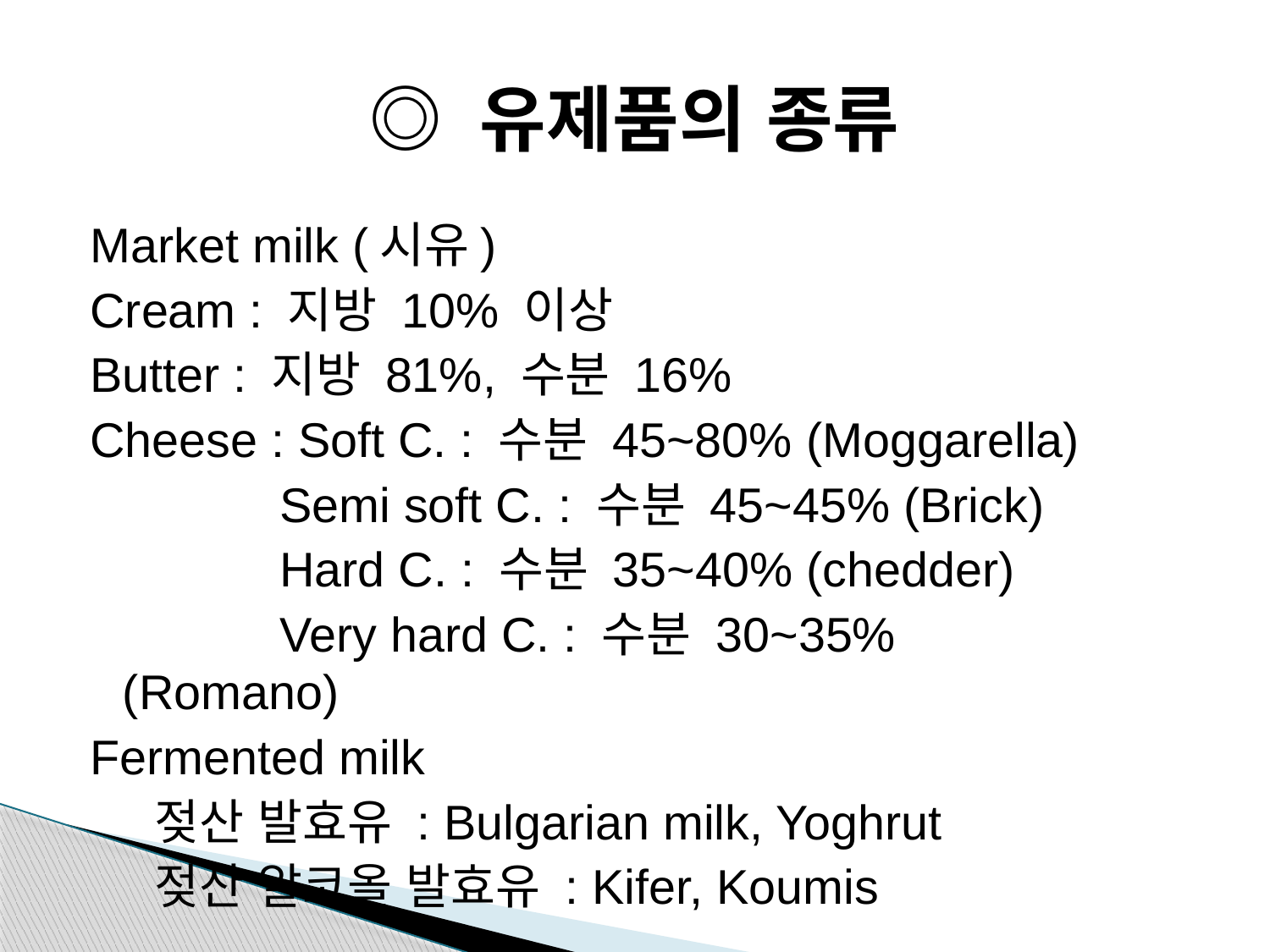

# ◎ 유제품의 종류
Market milk (시유)
Cream : 지방 10% 이상
Butter : 지방 81%, 수분 16%
Cheese : Soft C. : 수분 45~80% (Moggarella)
              Semi soft C. : 수분 45~45% (Brick)
              Hard C. : 수분 35~40% (chedder)
              Very hard C. : 수분 30~35% 					      (Romano)
Fermented milk
    젖산 발효유 : Bulgarian milk, Yoghrut
    젖산 알코올 발효유 : Kifer, Koumis